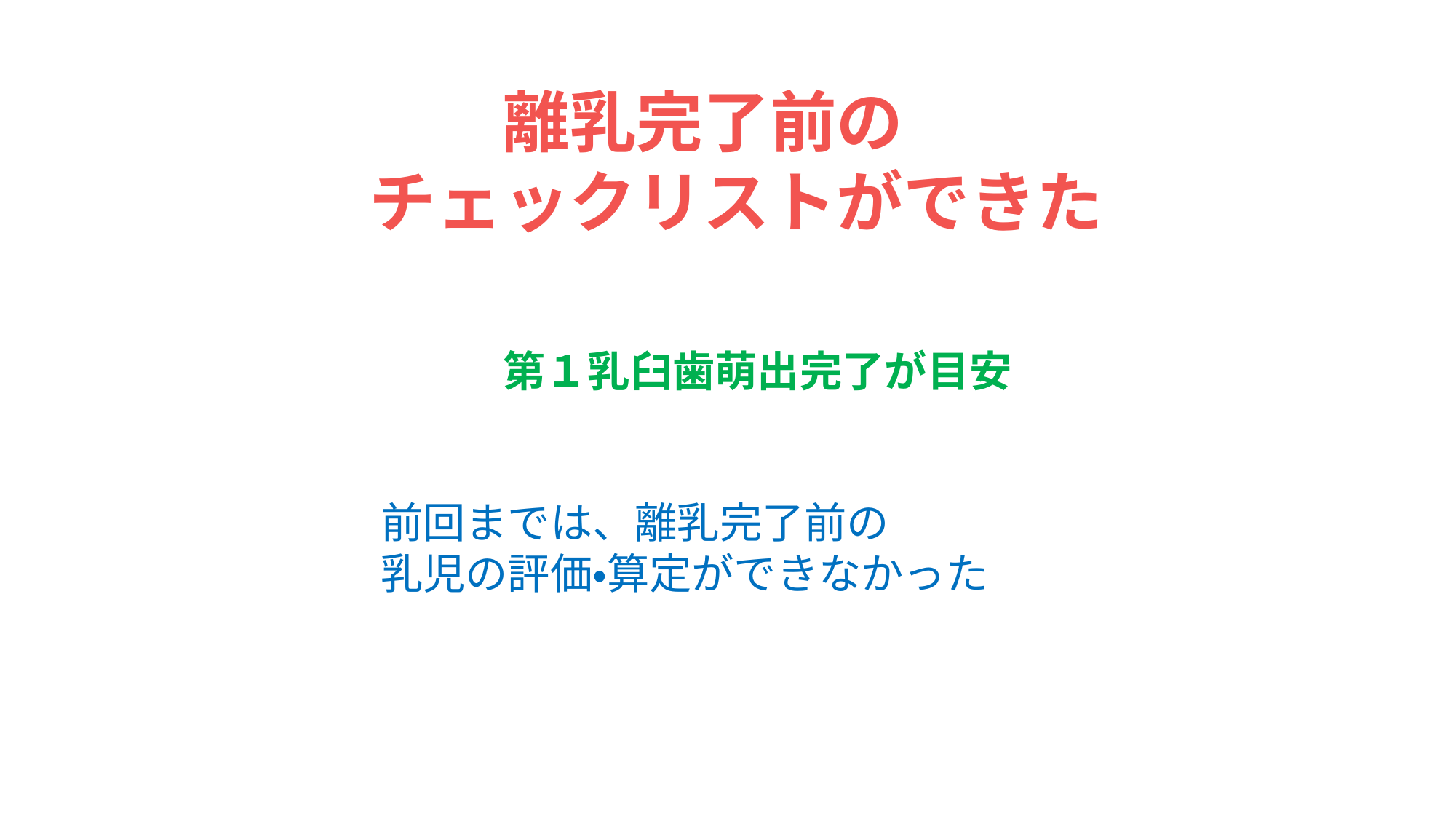

離乳完了前の
チェックリストができた

　　第１乳臼歯萌出完了が目安
前回までは、離乳完了前の
乳児の評価・算定ができなかった